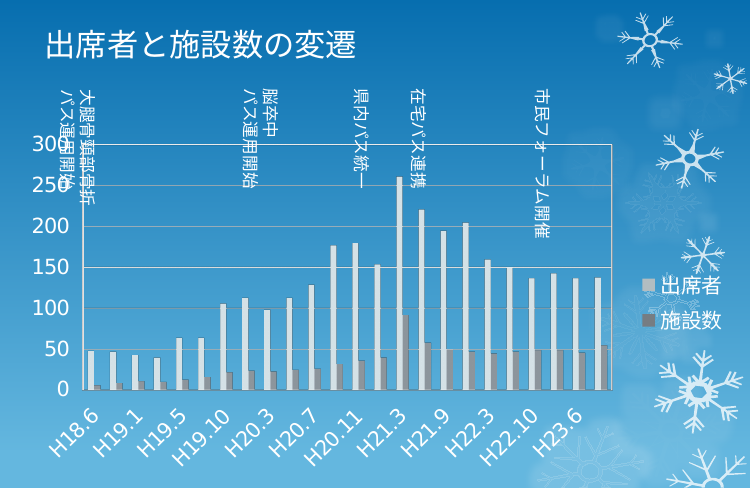

# 出席者と施設数の変遷
脳卒中
パス運用開始
県内パス統一
在宅パス連携
市民フォーラム開催
大腿骨頸部骨折
パス運用開始

[unsupported chart]